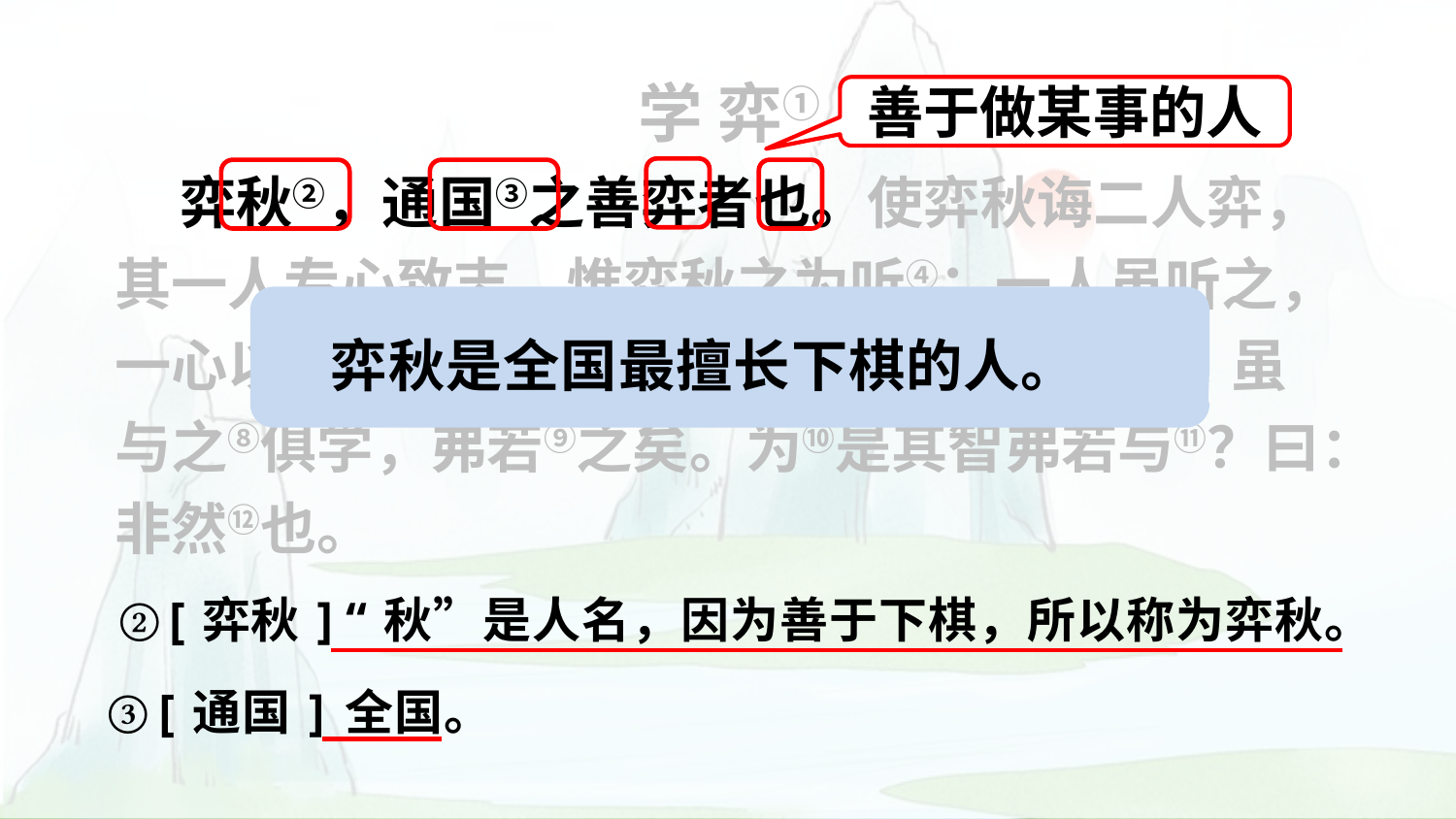

学 弈①
善于做某事的人
    弈秋②，通国③之善弈者也。使弈秋诲二人弈，其一人专心致志，惟弈秋之为听④；一人虽听之，一心以为有鸿鹄⑤将至，思援⑥弓缴⑦而射之。虽与之⑧俱学，弗若⑨之矣。为⑩是其智弗若与⑪？曰：非然⑫也。

    弈秋是全国最擅长下棋的人。
②[弈秋]“秋”是人名，因为善于下棋，所以称为弈秋。
③[通国]全国。